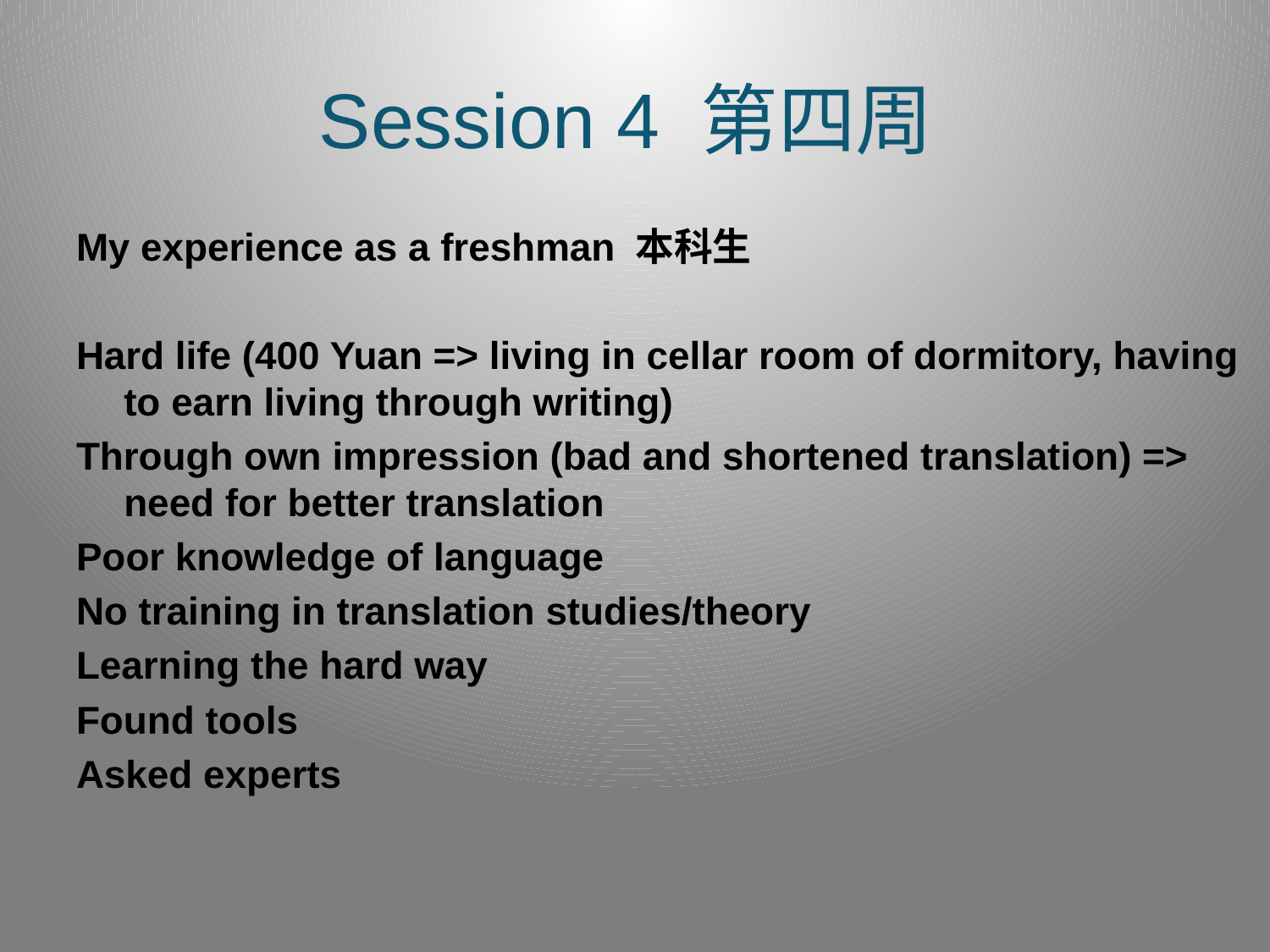

# Session 4 第四周
My experience as a freshman 本科生

Hard life (400 Yuan => living in cellar room of dormitory, having to earn living through writing)
Through own impression (bad and shortened translation) => need for better translation
Poor knowledge of language
No training in translation studies/theory
Learning the hard way
Found tools
Asked experts